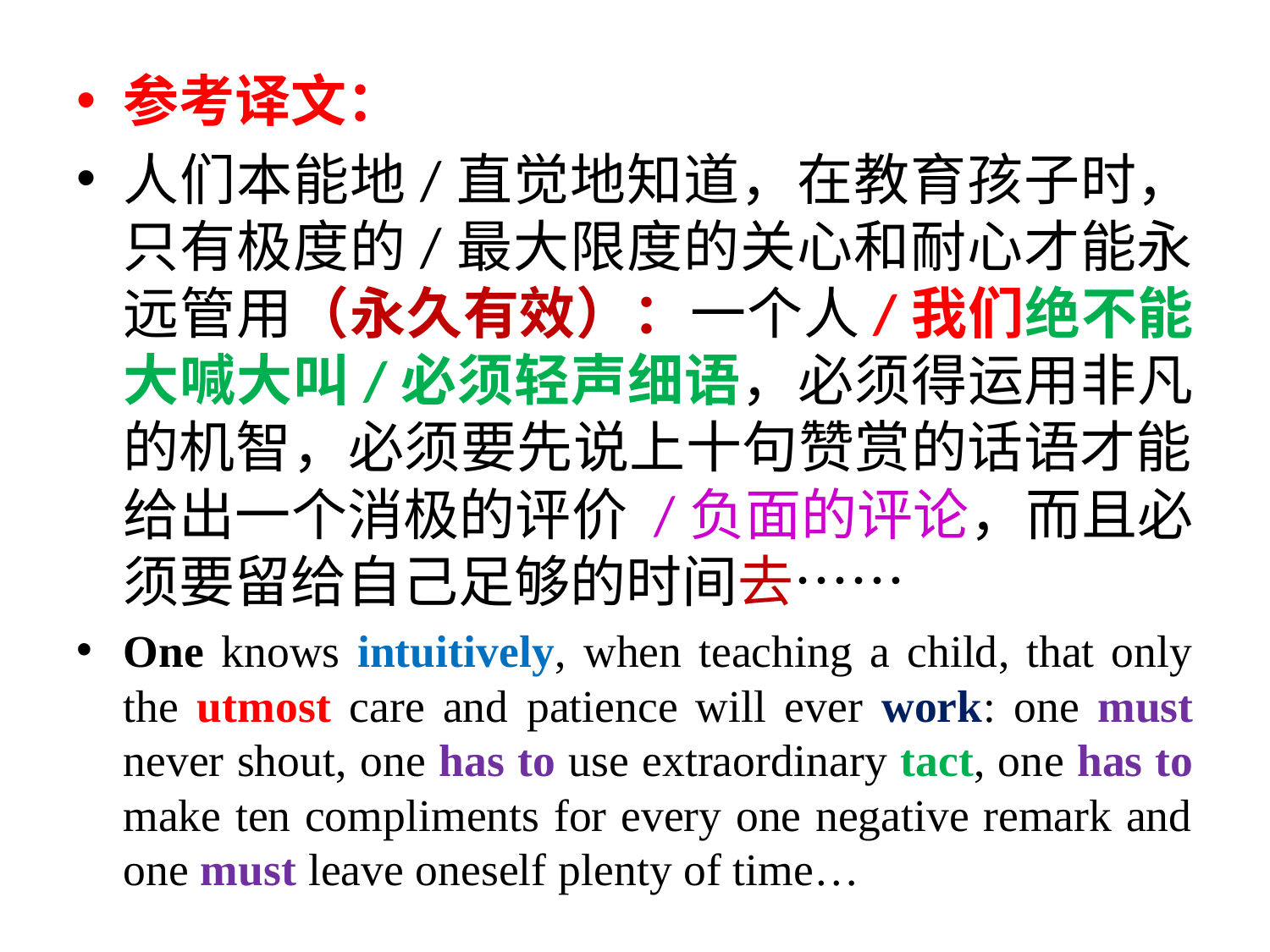

参考译文：
人们本能地/直觉地知道，在教育孩子时，只有极度的/最大限度的关心和耐心才能永远管用（永久有效）：一个人/我们绝不能大喊大叫/必须轻声细语，必须得运用非凡的机智，必须要先说上十句赞赏的话语才能给出一个消极的评价 /负面的评论，而且必须要留给自己足够的时间去……
One knows intuitively, when teaching a child, that only the utmost care and patience will ever work: one must never shout, one has to use extraordinary tact, one has to make ten compliments for every one negative remark and one must leave oneself plenty of time…